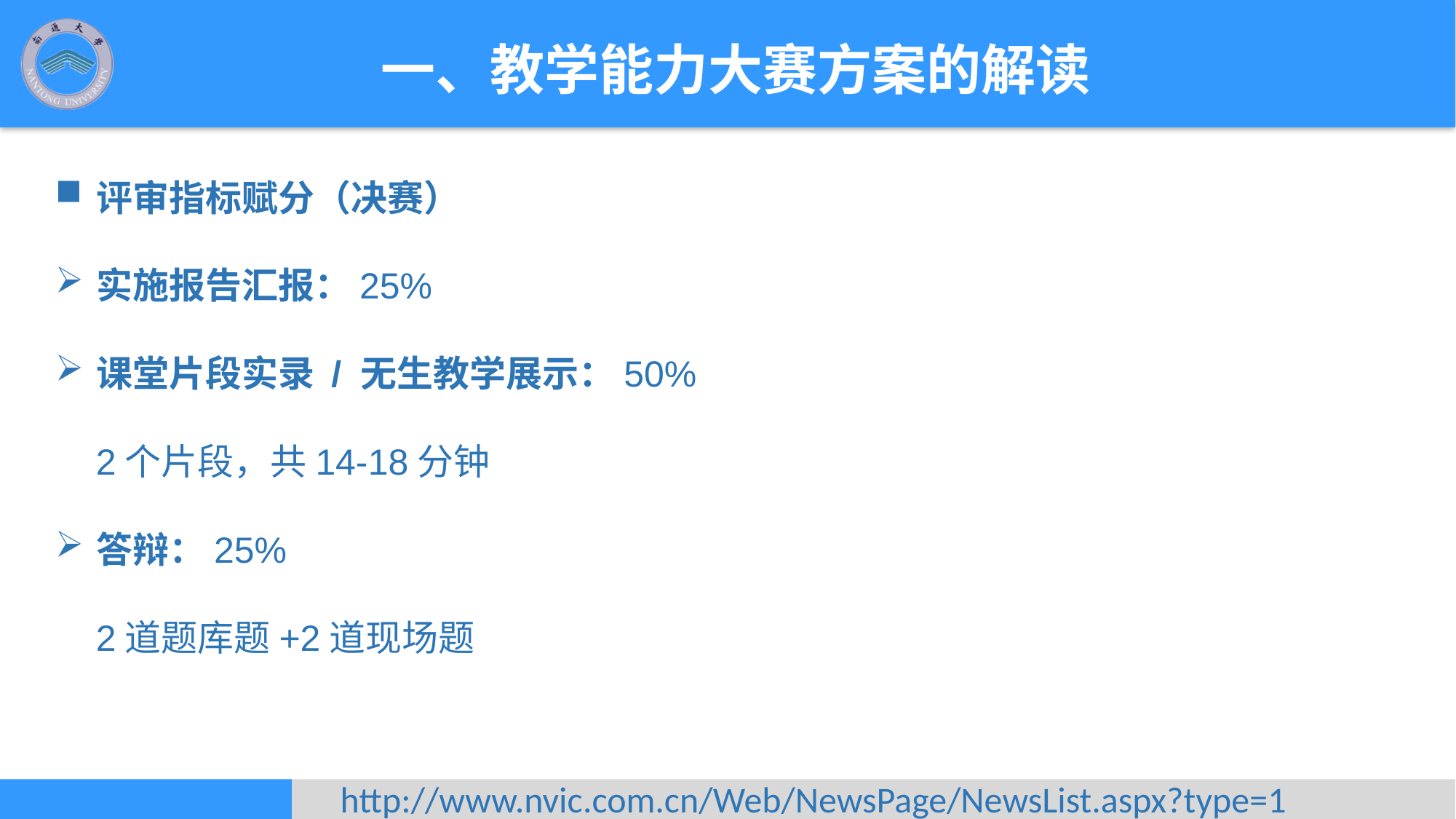

一、教学能力大赛方案的解读

评审指标赋分（决赛）
实施报告汇报：25%
课堂片段实录 / 无生教学展示：50%
    2个片段，共14-18分钟
答辩：25%
    2道题库题+2道现场题
http://www.nvic.com.cn/Web/NewsPage/NewsList.aspx?type=1